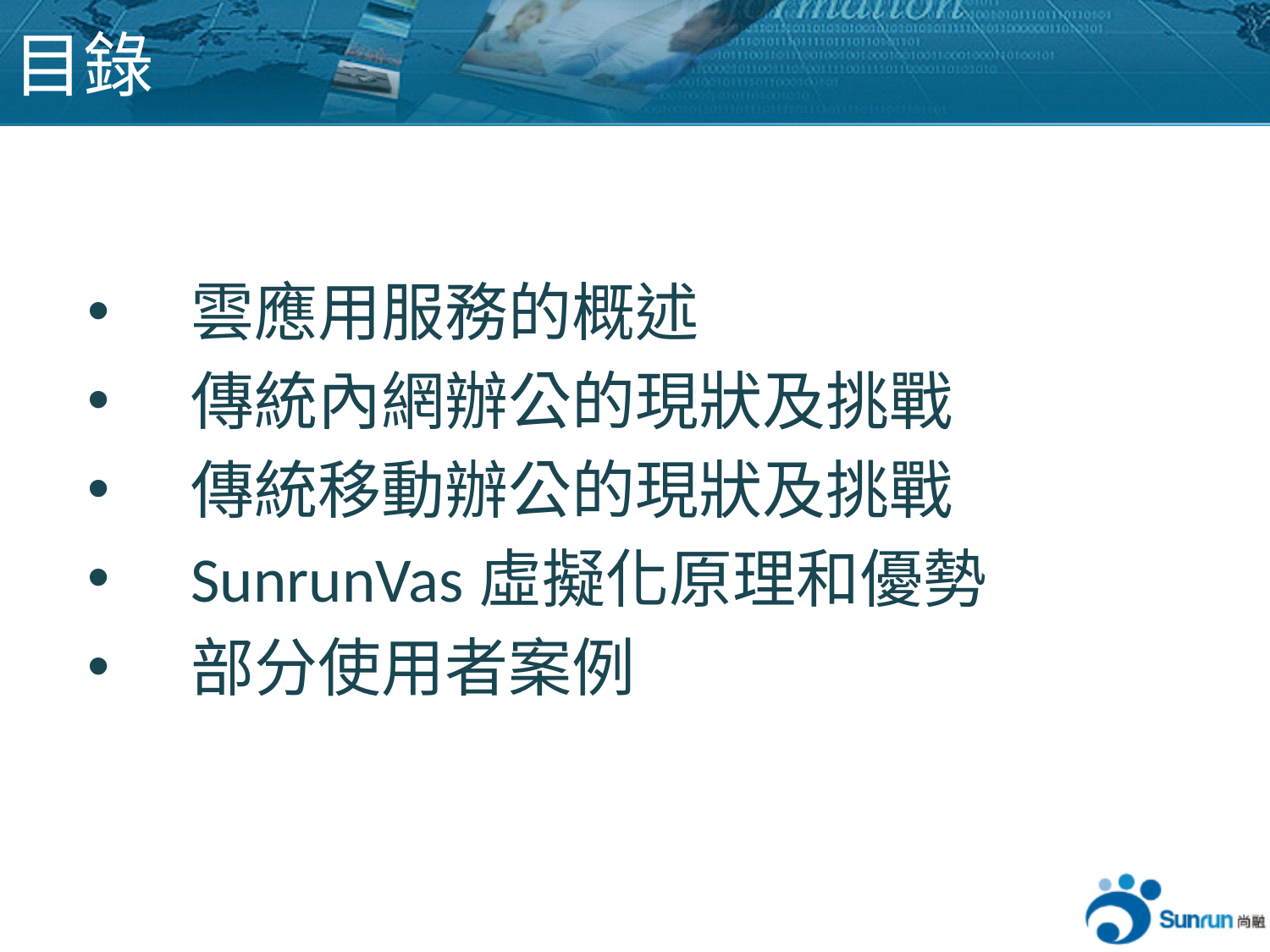

目錄
雲應用服務的概述
傳統內網辦公的現狀及挑戰
傳統移動辦公的現狀及挑戰
SunrunVas虛擬化原理和優勢
部分使用者案例